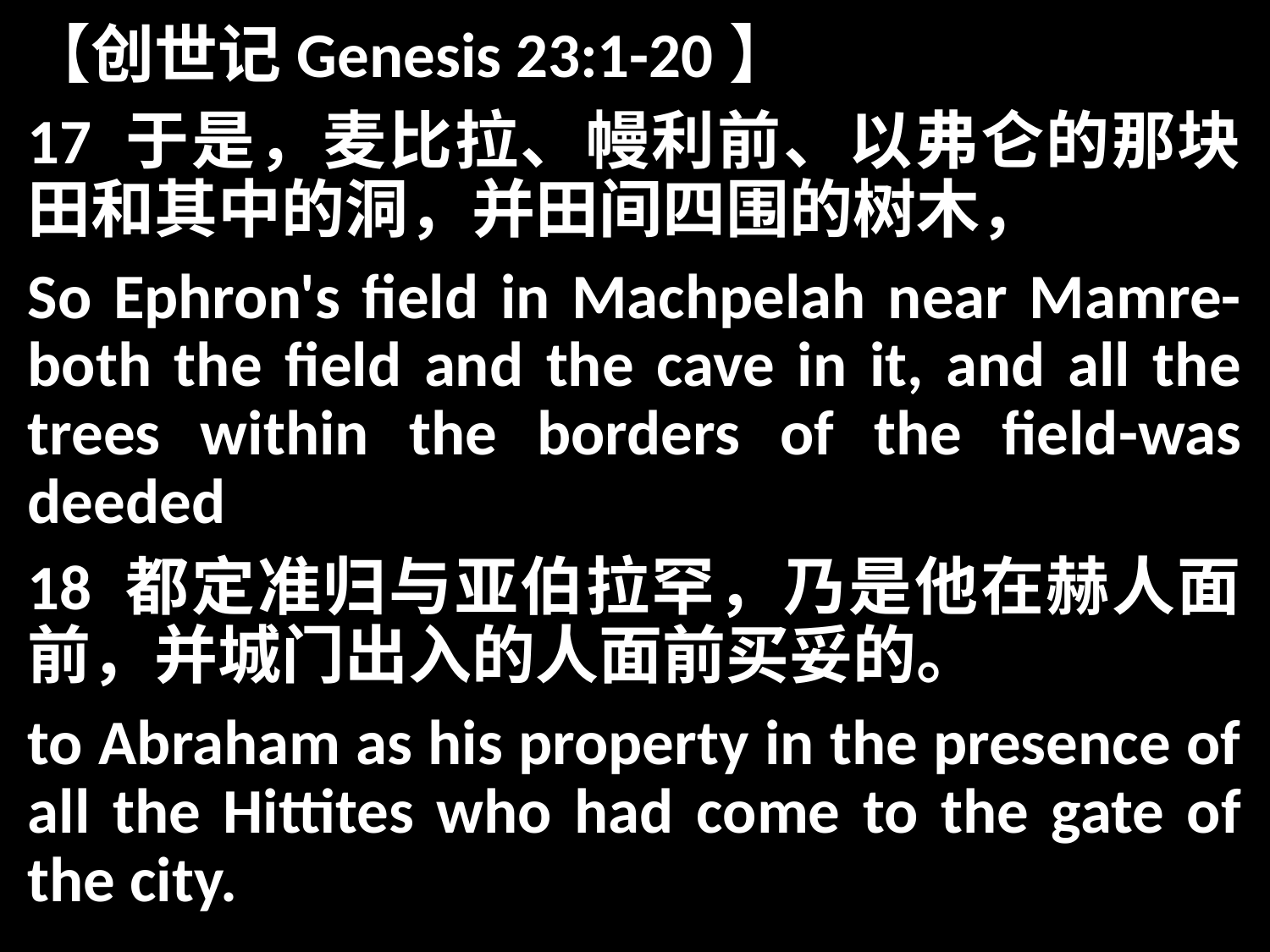

【创世记Genesis 23:1-20】
17 于是，麦比拉、幔利前、以弗仑的那块田和其中的洞，并田间四围的树木，
So Ephron's field in Machpelah near Mamre-both the field and the cave in it, and all the trees within the borders of the field-was deeded
18 都定准归与亚伯拉罕，乃是他在赫人面前，并城门出入的人面前买妥的。
to Abraham as his property in the presence of all the Hittites who had come to the gate of the city.